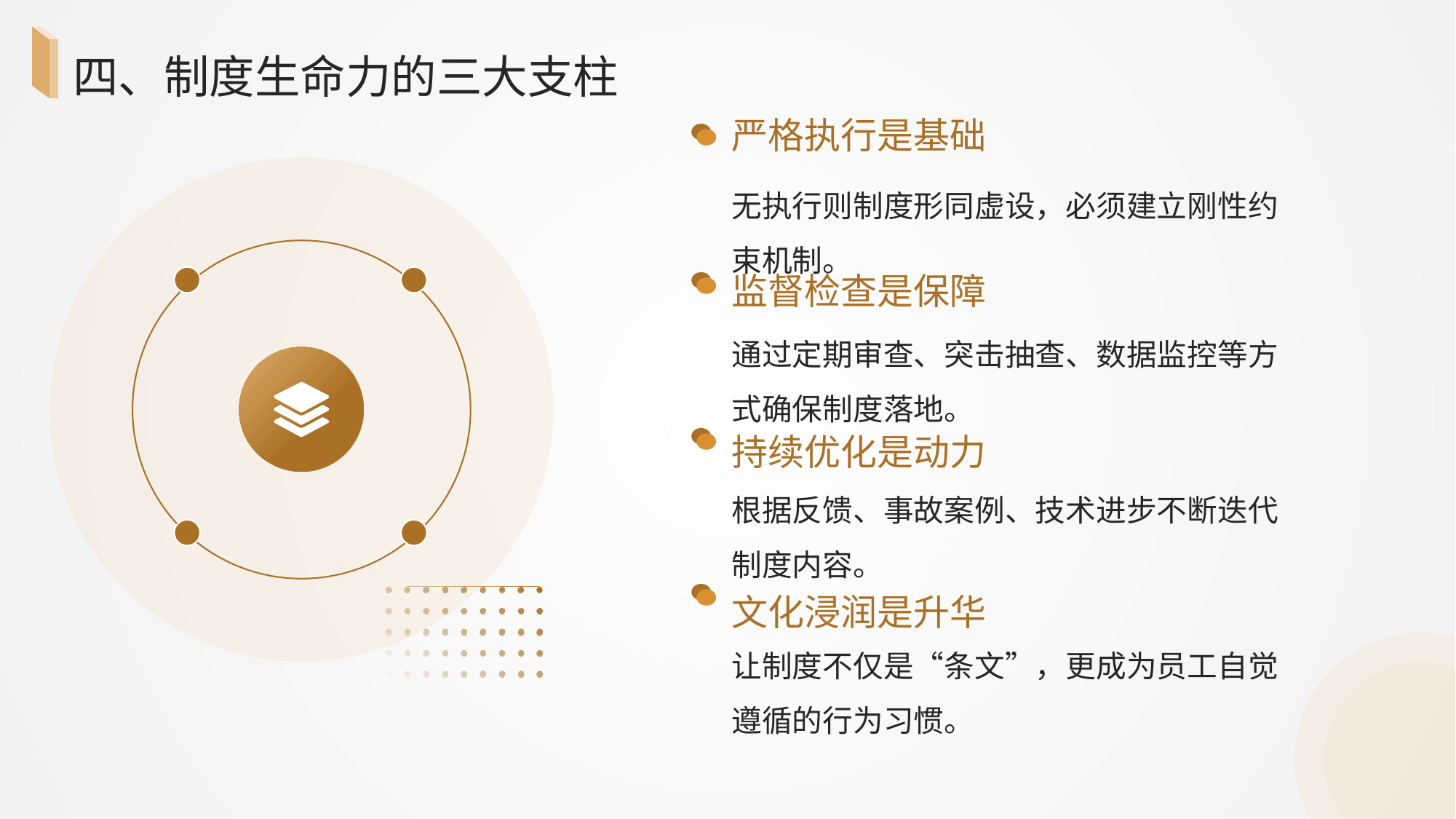

四、制度生命力的三大支柱

严格执行是基础

无执行则制度形同虚设，必须建立刚性约束机制。

监督检查是保障

通过定期审查、突击抽查、数据监控等方式确保制度落地。

持续优化是动力

根据反馈、事故案例、技术进步不断迭代制度内容。

文化浸润是升华
让制度不仅是“条文”，更成为员工自觉遵循的行为习惯。